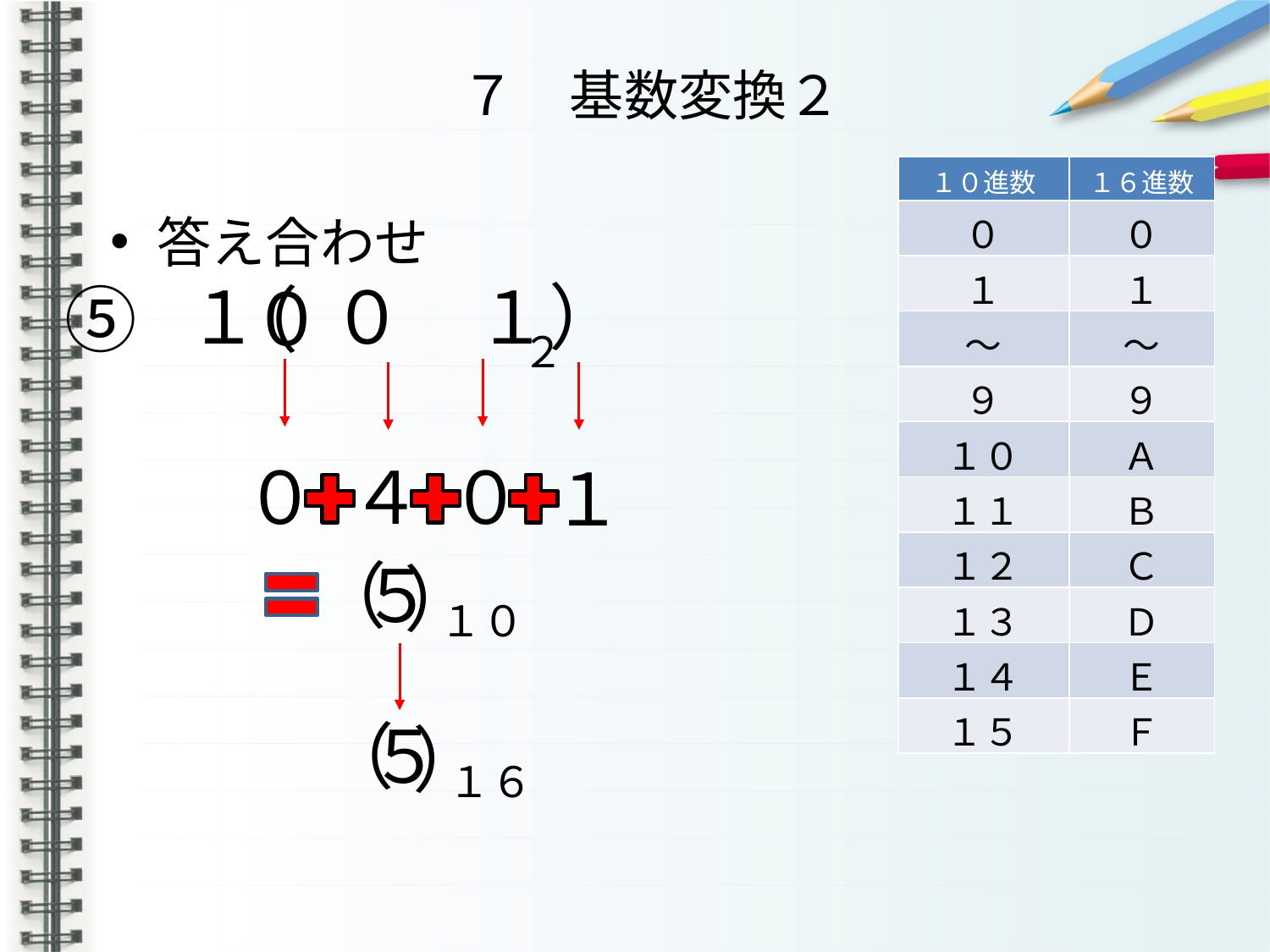

# ７　基数変換２
| １０進数 | １６進数 |
| --- | --- |
| ０ | ０ |
| １ | １ |
| ～ | ～ |
| ９ | ９ |
| １０ | Ａ |
| １１ | Ｂ |
| １２ | Ｃ |
| １３ | Ｄ |
| １４ | Ｅ |
| １５ | Ｆ |
答え合わせ
１　０　１）
０
⑤　（
２
０
４
０
１

（
５
）

１０
（
５
）
１６